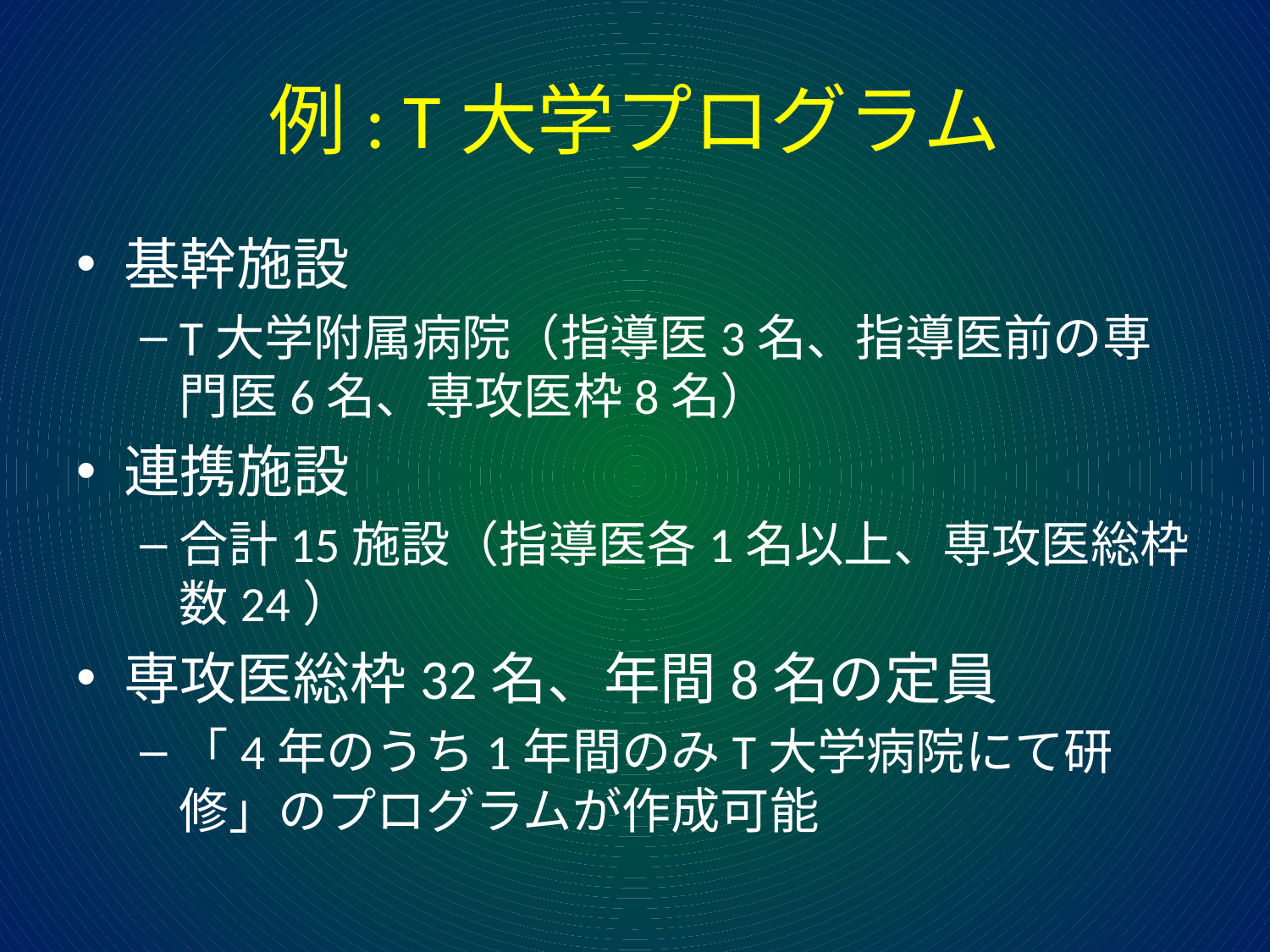

# 例: T大学プログラム
基幹施設
T大学附属病院（指導医3名、指導医前の専門医6名、専攻医枠8名）
連携施設
合計15施設（指導医各1名以上、専攻医総枠数24）
専攻医総枠32名、年間8名の定員
「4年のうち1年間のみT大学病院にて研修」のプログラムが作成可能